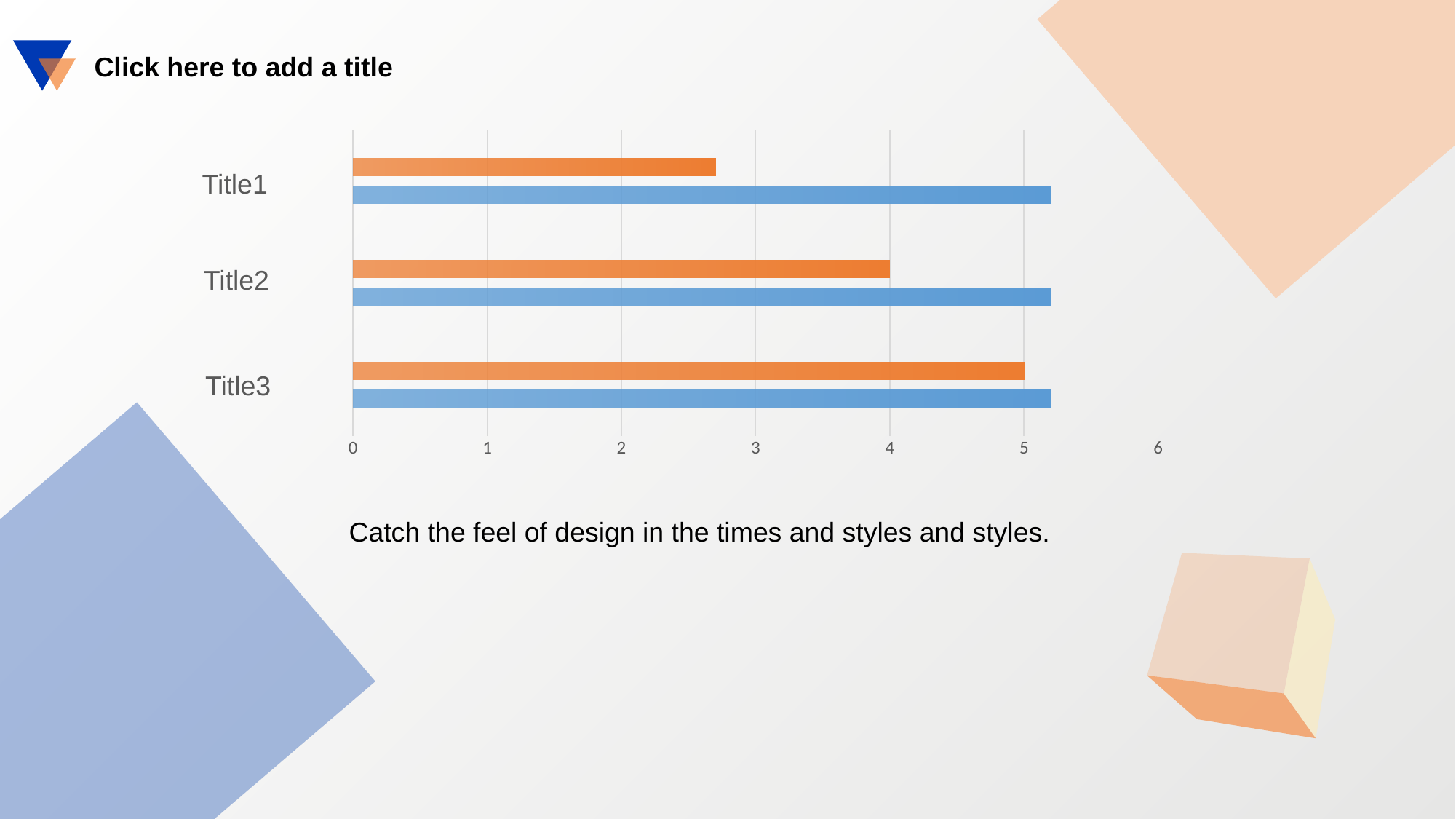

Click here to add a title

### Chart

| Category | 系列 1 | 系列 2 |
|---|---|---|
| 类别 1 | 5.2 | 5.0 |
| 类别 2 | 5.2 | 4.0 |
| 类别 3 | 5.2 | 2.7 |
Title1
Title2
Title3

Catch the feel of design in the times and styles and styles.